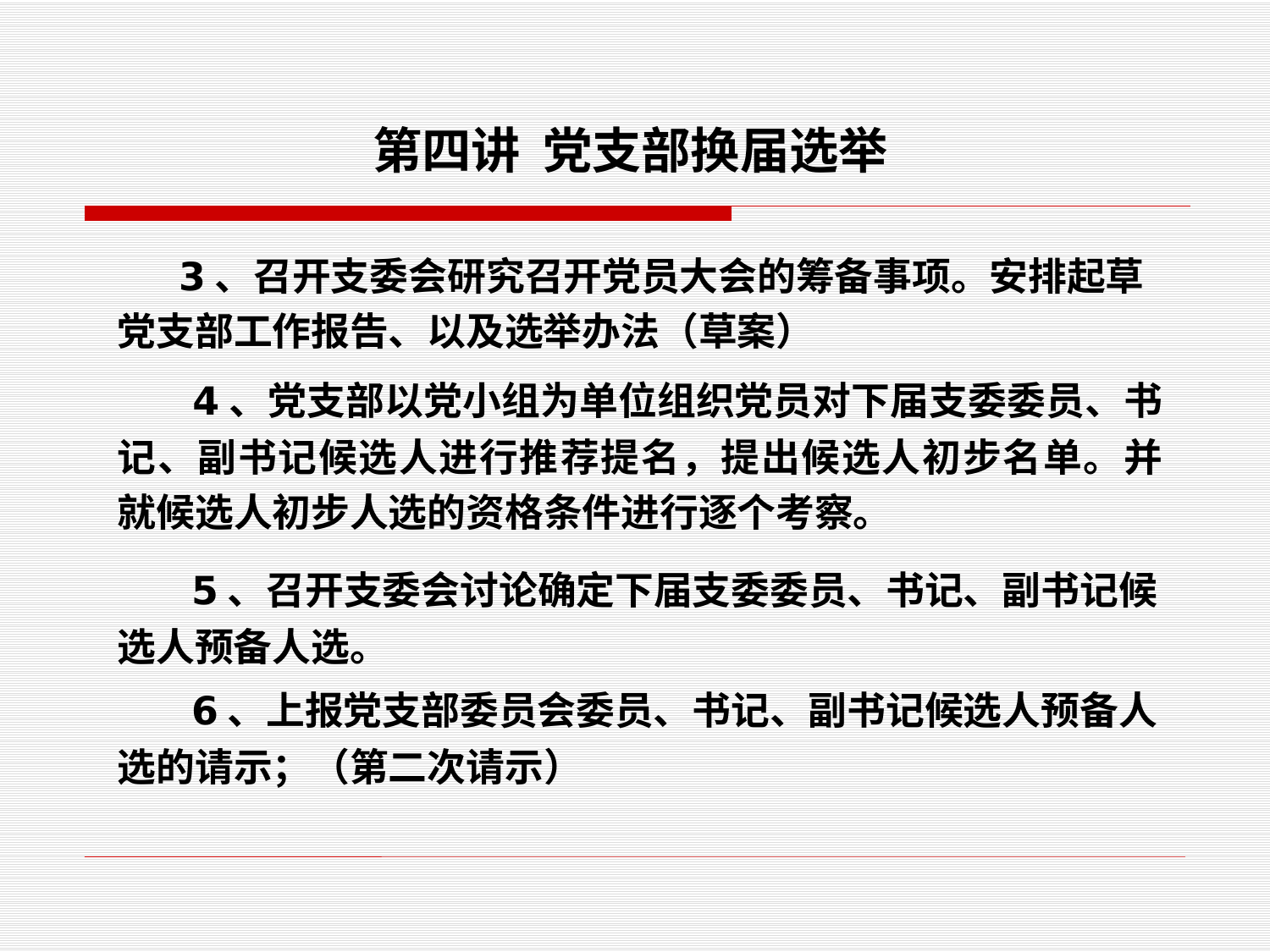

# 第四讲  党支部换届选举

     3、召开支委会研究召开党员大会的筹备事项。安排起草党支部工作报告、以及选举办法（草案）
     4、党支部以党小组为单位组织党员对下届支委委员、书记、副书记候选人进行推荐提名，提出候选人初步名单。并就候选人初步人选的资格条件进行逐个考察。
     5、召开支委会讨论确定下届支委委员、书记、副书记候选人预备人选。
     6、上报党支部委员会委员、书记、副书记候选人预备人
选的请示；（第二次请示）